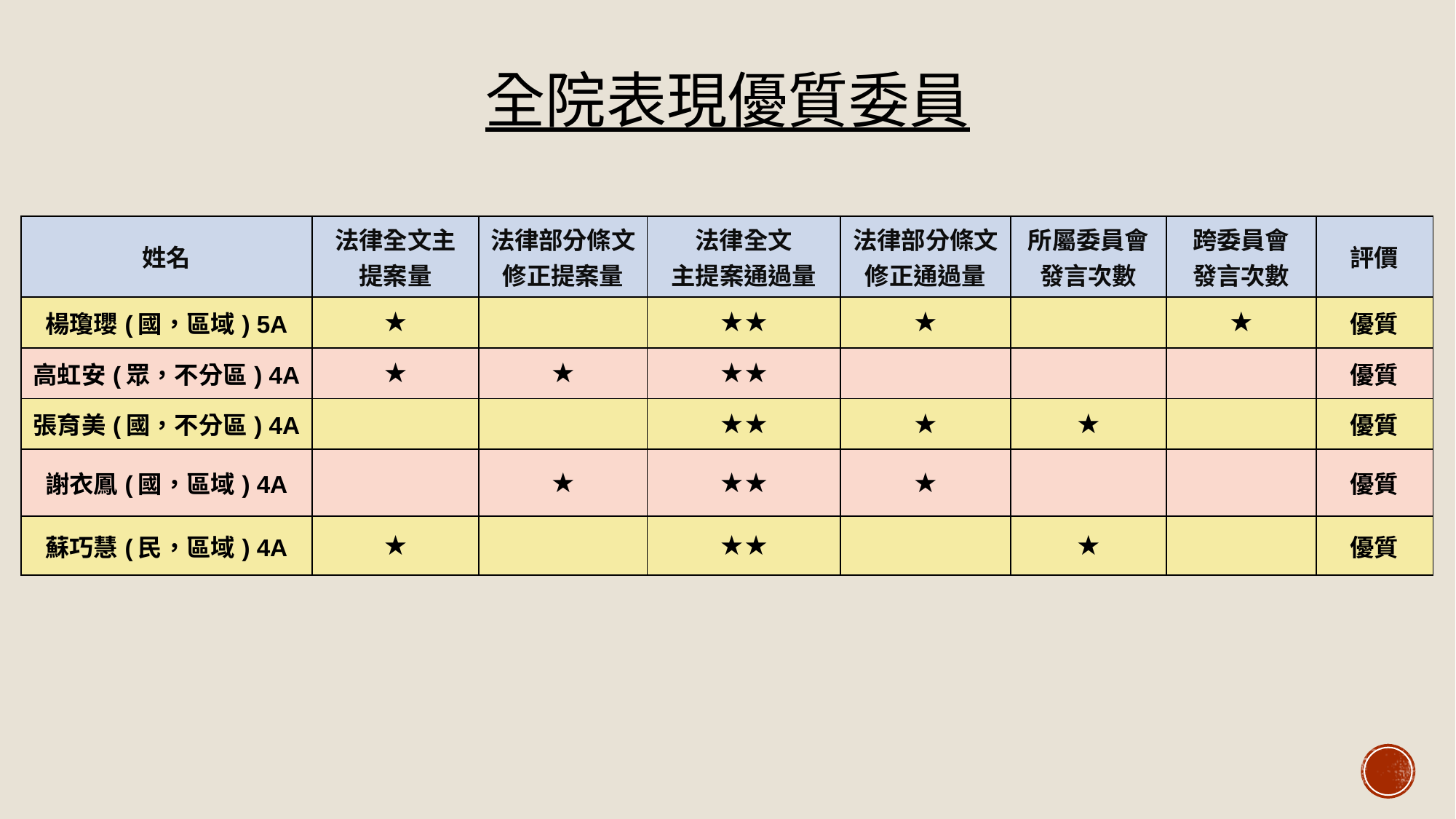

# 全院表現優質委員
| 姓名 | 法律全文主提案量 | 法律部分條文修正提案量 | 法律全文 主提案通過量 | 法律部分條文修正通過量 | 所屬委員會 發言次數 | 跨委員會 發言次數 | 評價 |
| --- | --- | --- | --- | --- | --- | --- | --- |
| 楊瓊瓔(國，區域) 5A | ★ |  | ★★ | ★ |  | ★ | 優質 |
| 高虹安(眾，不分區) 4A | ★ | ★ | ★★ |  |  |  | 優質 |
| 張育美(國，不分區) 4A |  |  | ★★ | ★ | ★ |  | 優質 |
| 謝衣鳳(國，區域) 4A |  | ★ | ★★ | ★ |  |  | 優質 |
| 蘇巧慧(民，區域) 4A | ★ |  | ★★ |  | ★ |  | 優質 |